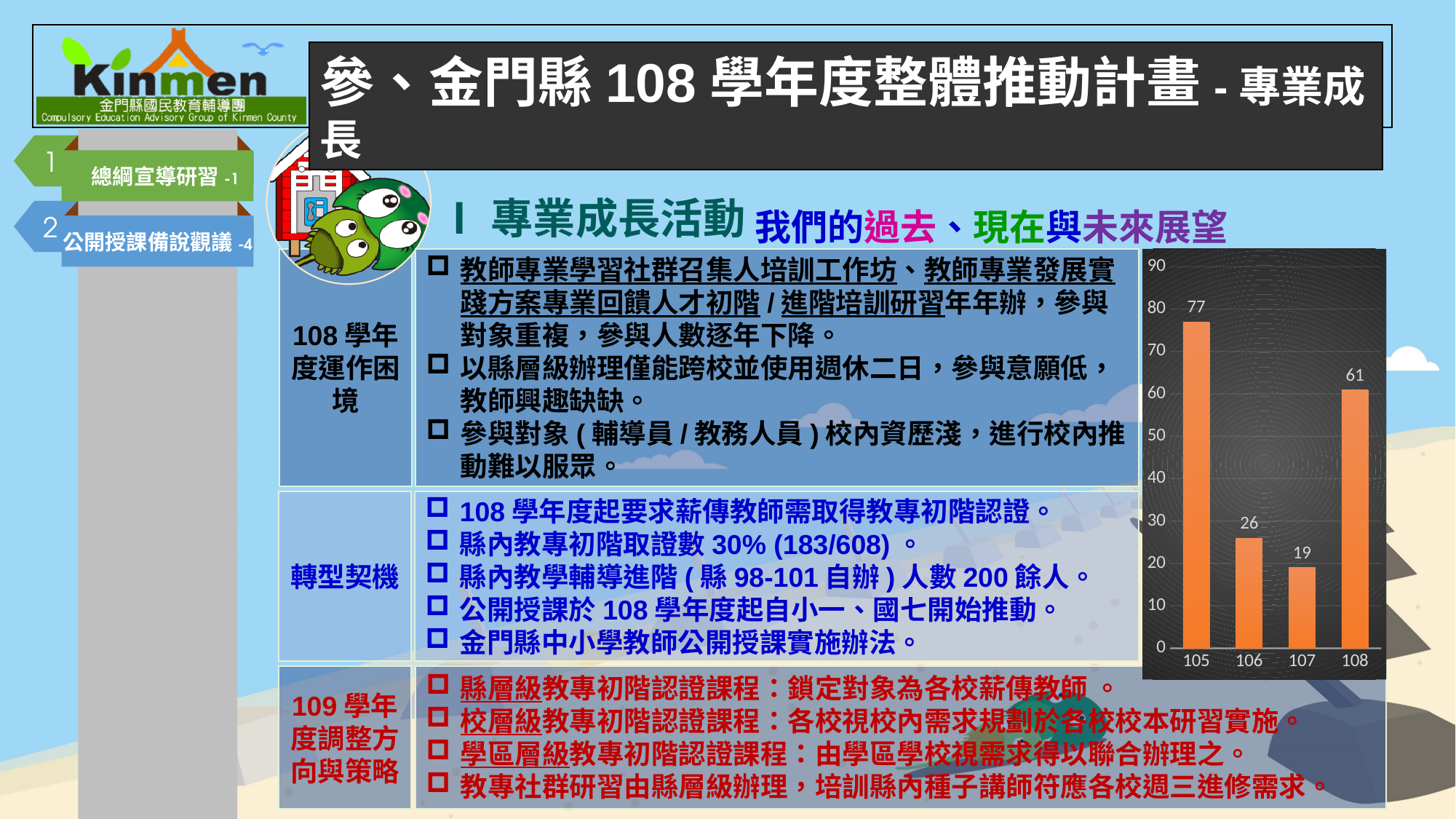

參、金門縣108學年度整體推動計畫-專業成長

1

總綱宣導研習-1
我們的過去、現在與未來展望
Ⅰ專業成長活動
2

公開授課備說觀議-4

### Chart

| Category | 人數 |
|---|---|
| 105 | 77.0 |
| 106 | 26.0 |
| 107 | 19.0 |
| 108 | 61.0 |
108學年度運作困境
教師專業學習社群召集人培訓工作坊、教師專業發展實踐方案專業回饋人才初階/進階培訓研習年年辦，參與對象重複，參與人數逐年下降。
以縣層級辦理僅能跨校並使用週休二日，參與意願低，教師興趣缺缺。
參與對象(輔導員/教務人員)校內資歷淺，進行校內推動難以服眾。
轉型契機
108學年度起要求薪傳教師需取得教專初階認證。
縣內教專初階取證數30% (183/608)。
縣內教學輔導進階(縣98-101自辦)人數200餘人。
公開授課於108學年度起自小一、國七開始推動。
金門縣中小學教師公開授課實施辦法。
109學年度調整方向與策略
縣層級教專初階認證課程：鎖定對象為各校薪傳教師 。
校層級教專初階認證課程：各校視校內需求規劃於各校校本研習實施。
學區層級教專初階認證課程：由學區學校視需求得以聯合辦理之。
教專社群研習由縣層級辦理，培訓縣內種子講師符應各校週三進修需求。